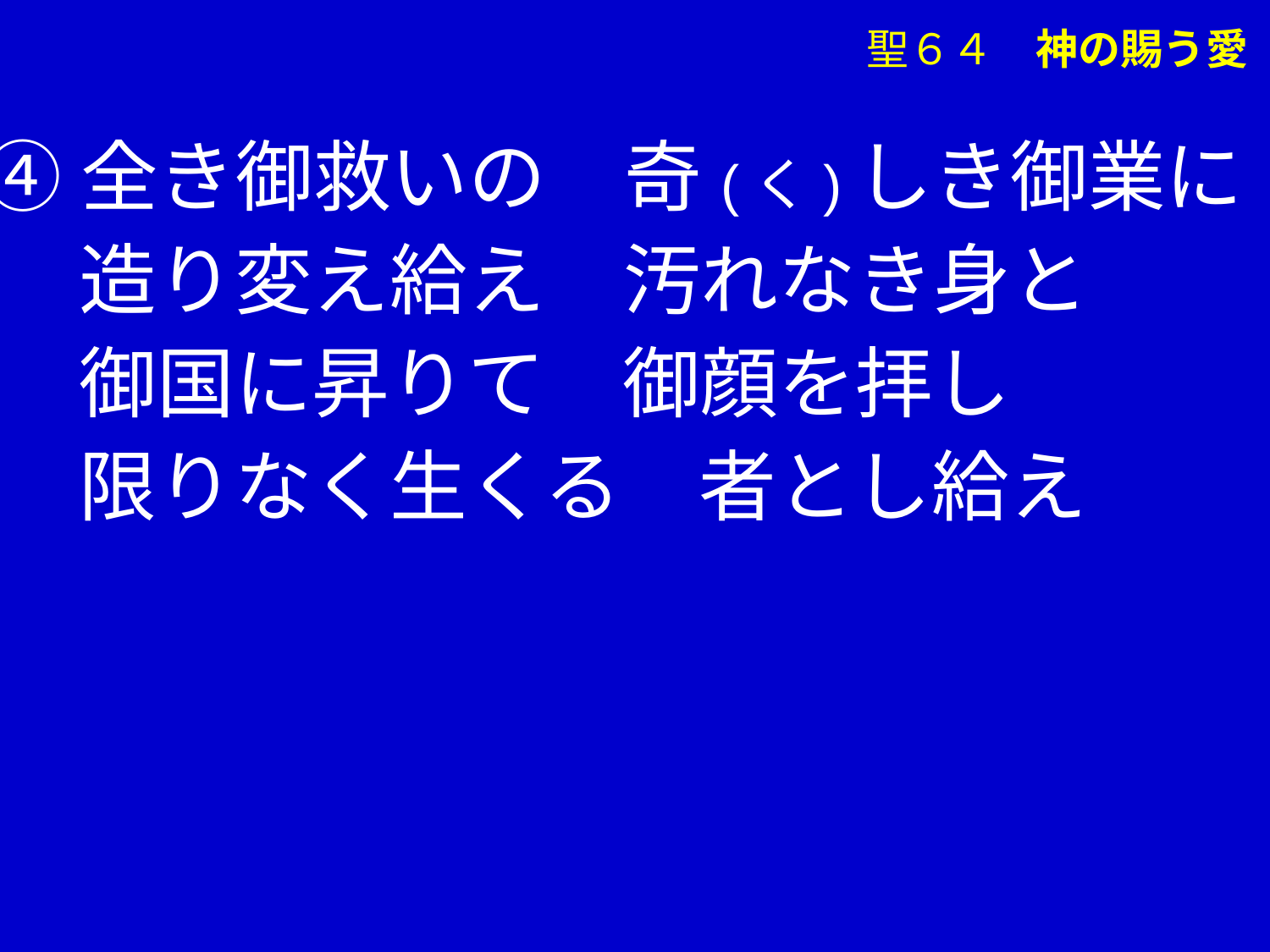

聖６４　神の賜う愛
④全き御救いの　奇(く)しき御業に
　 造り変え給え　汚れなき身と
　 御国に昇りて　御顔を拝し
　 限りなく生くる　者とし給え